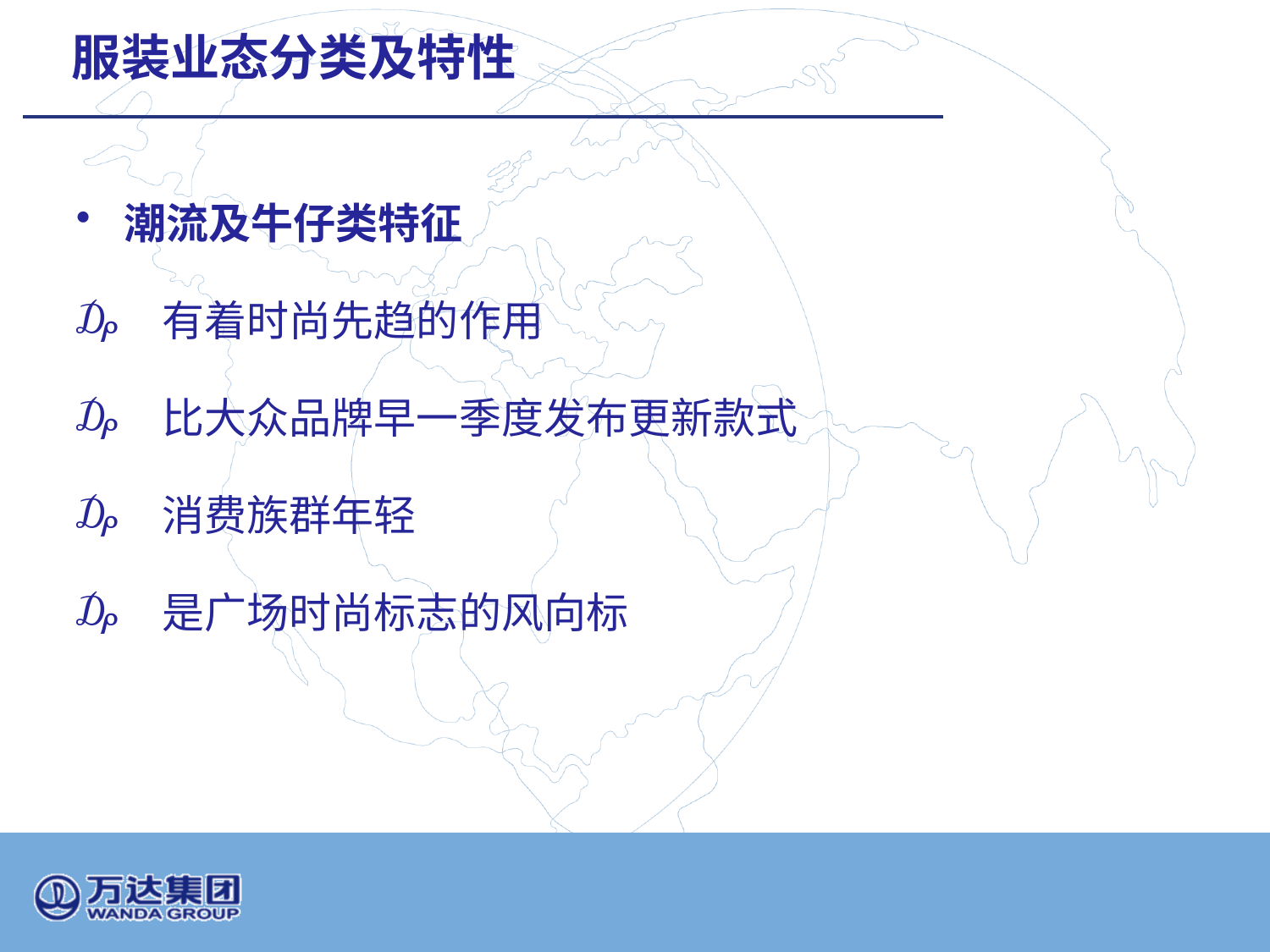

# 服装业态分类及特性
潮流及牛仔类特征
   有着时尚先趋的作用
   比大众品牌早一季度发布更新款式
   消费族群年轻
   是广场时尚标志的风向标